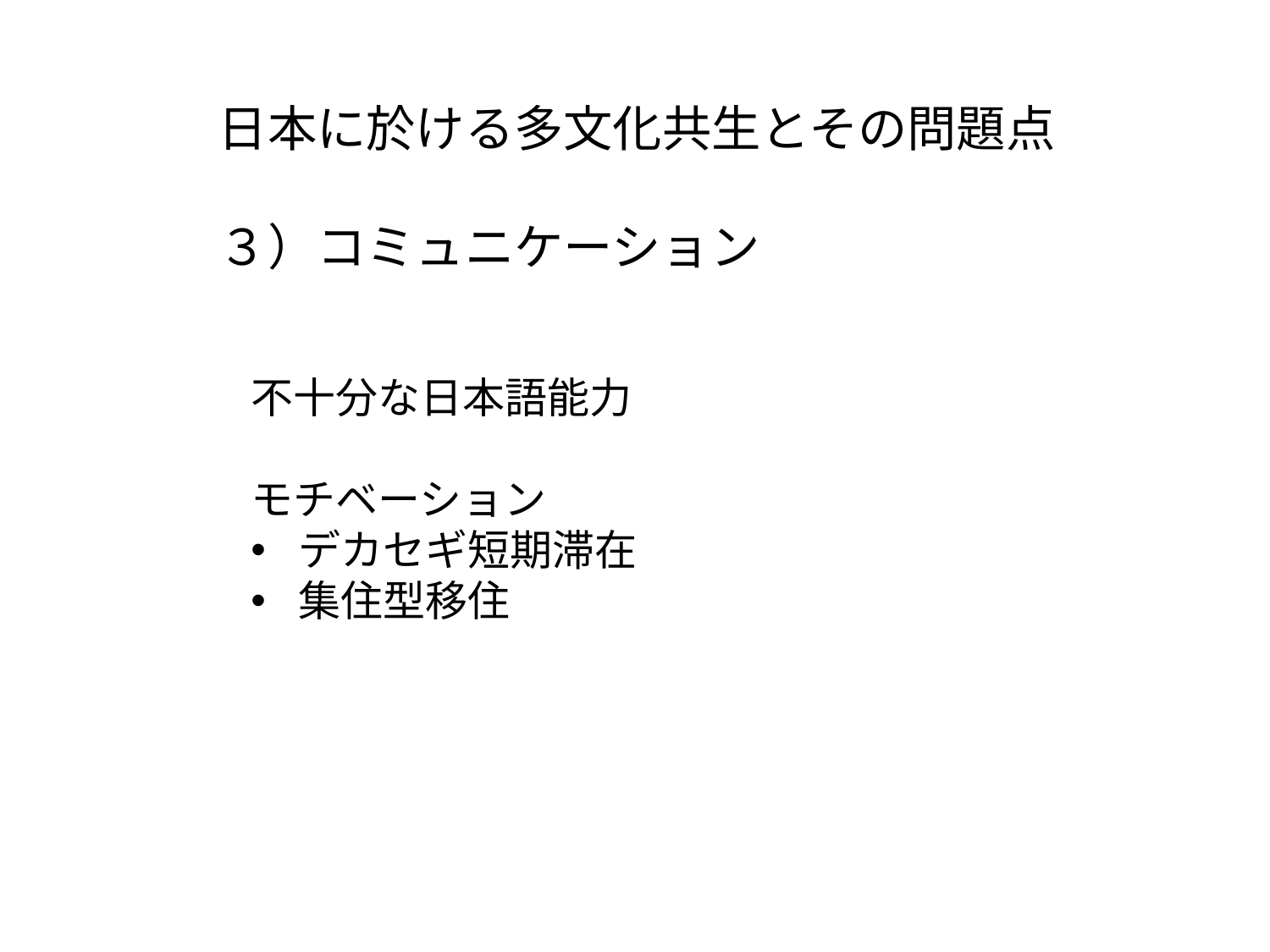

日本に於ける多文化共生とその問題点

３）コミュニケーション

不十分な日本語能力

モチベーション
デカセギ短期滞在
集住型移住